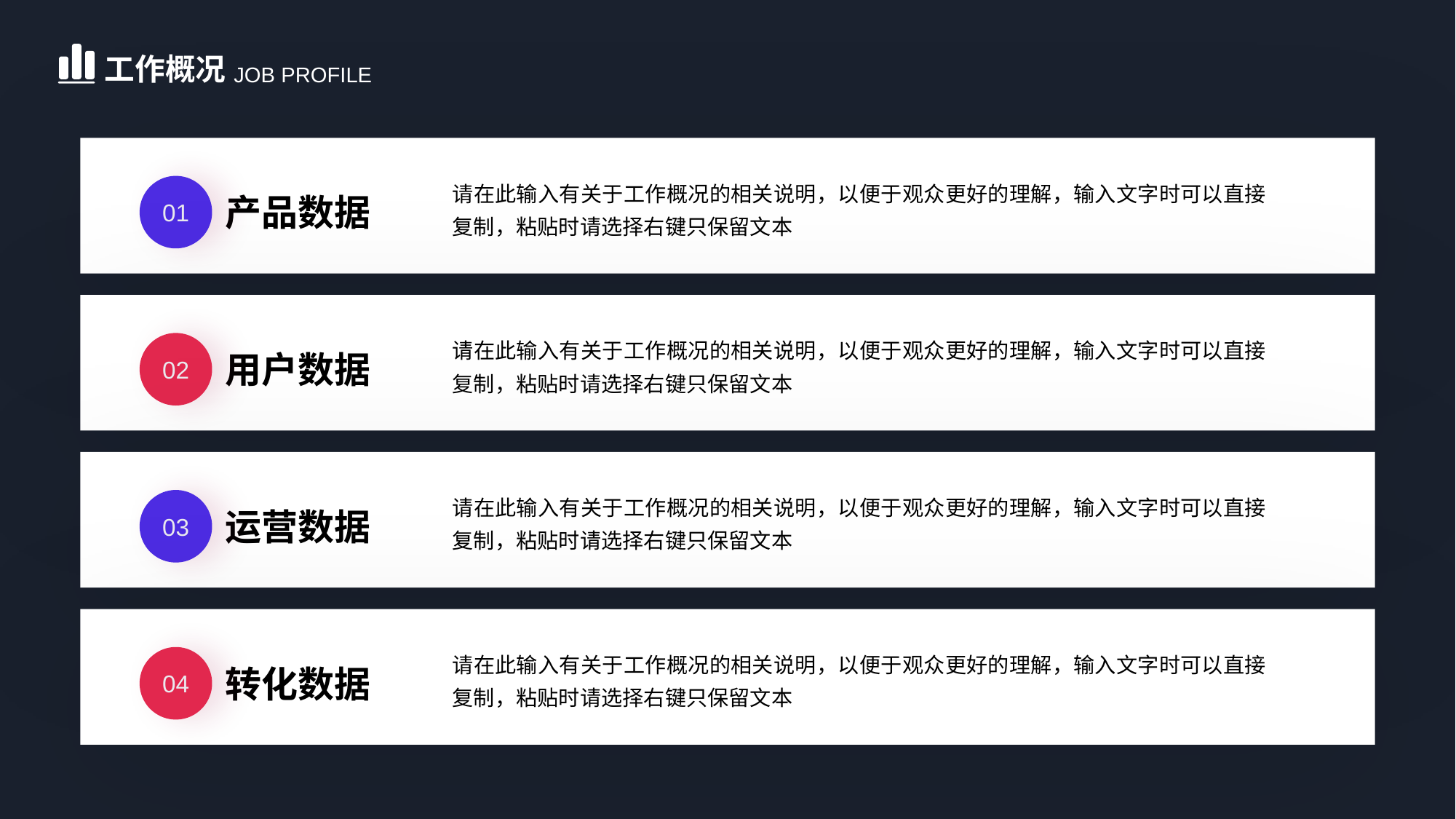

工作概况
JOB PROFILE

请在此输入有关于工作概况的相关说明，以便于观众更好的理解，输入文字时可以直接复制，粘贴时请选择右键只保留文本
01
产品数据

请在此输入有关于工作概况的相关说明，以便于观众更好的理解，输入文字时可以直接复制，粘贴时请选择右键只保留文本
02
用户数据

请在此输入有关于工作概况的相关说明，以便于观众更好的理解，输入文字时可以直接复制，粘贴时请选择右键只保留文本
03
运营数据

请在此输入有关于工作概况的相关说明，以便于观众更好的理解，输入文字时可以直接复制，粘贴时请选择右键只保留文本
04
转化数据